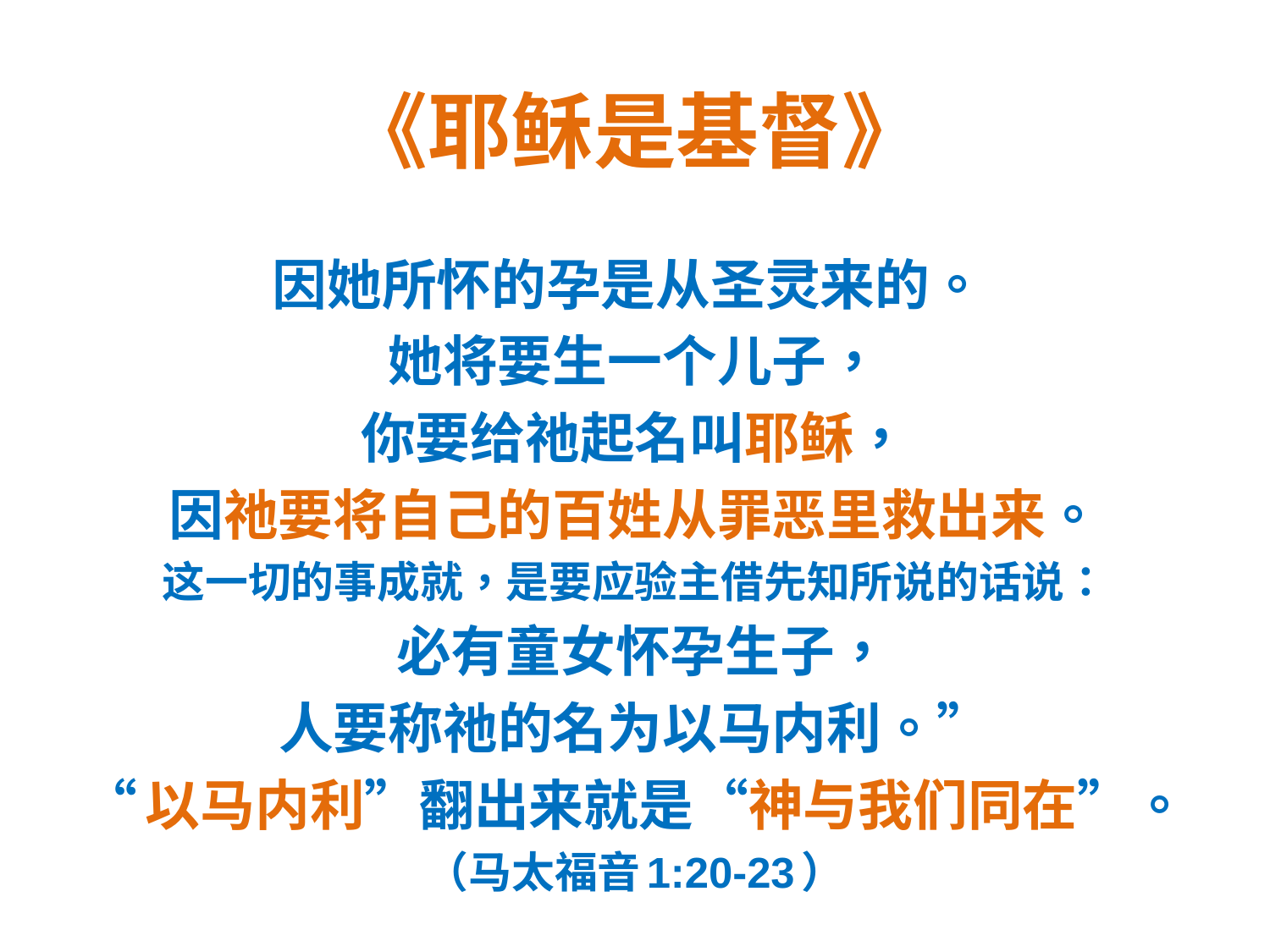

#
《耶稣是基督》

因她所怀的孕是从圣灵来的。
她将要生一个儿子，
你要给祂起名叫耶稣，
因祂要将自己的百姓从罪恶里救出来。
这一切的事成就，是要应验主借先知所说的话说：
 必有童女怀孕生子，
人要称祂的名为以马内利。”
“以马内利”翻出来就是“神与我们同在”。
（马太福音1:20-23）